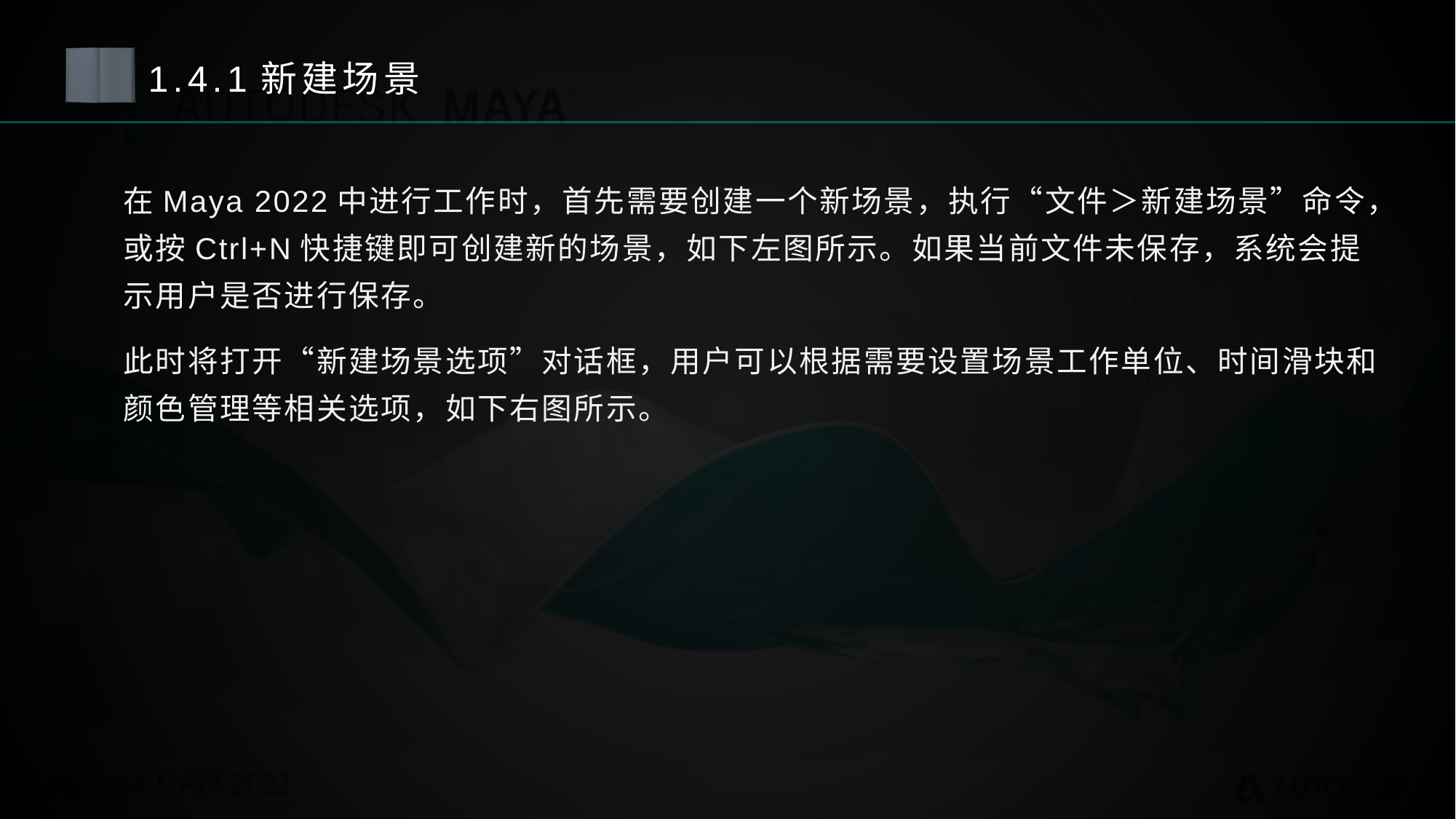

1.4.1新建场景
在Maya 2022中进行工作时，首先需要创建一个新场景，执行“文件＞新建场景”命令，或按Ctrl+N快捷键即可创建新的场景，如下左图所示。如果当前文件未保存，系统会提示用户是否进行保存。
此时将打开“新建场景选项”对话框，用户可以根据需要设置场景工作单位、时间滑块和颜色管理等相关选项，如下右图所示。